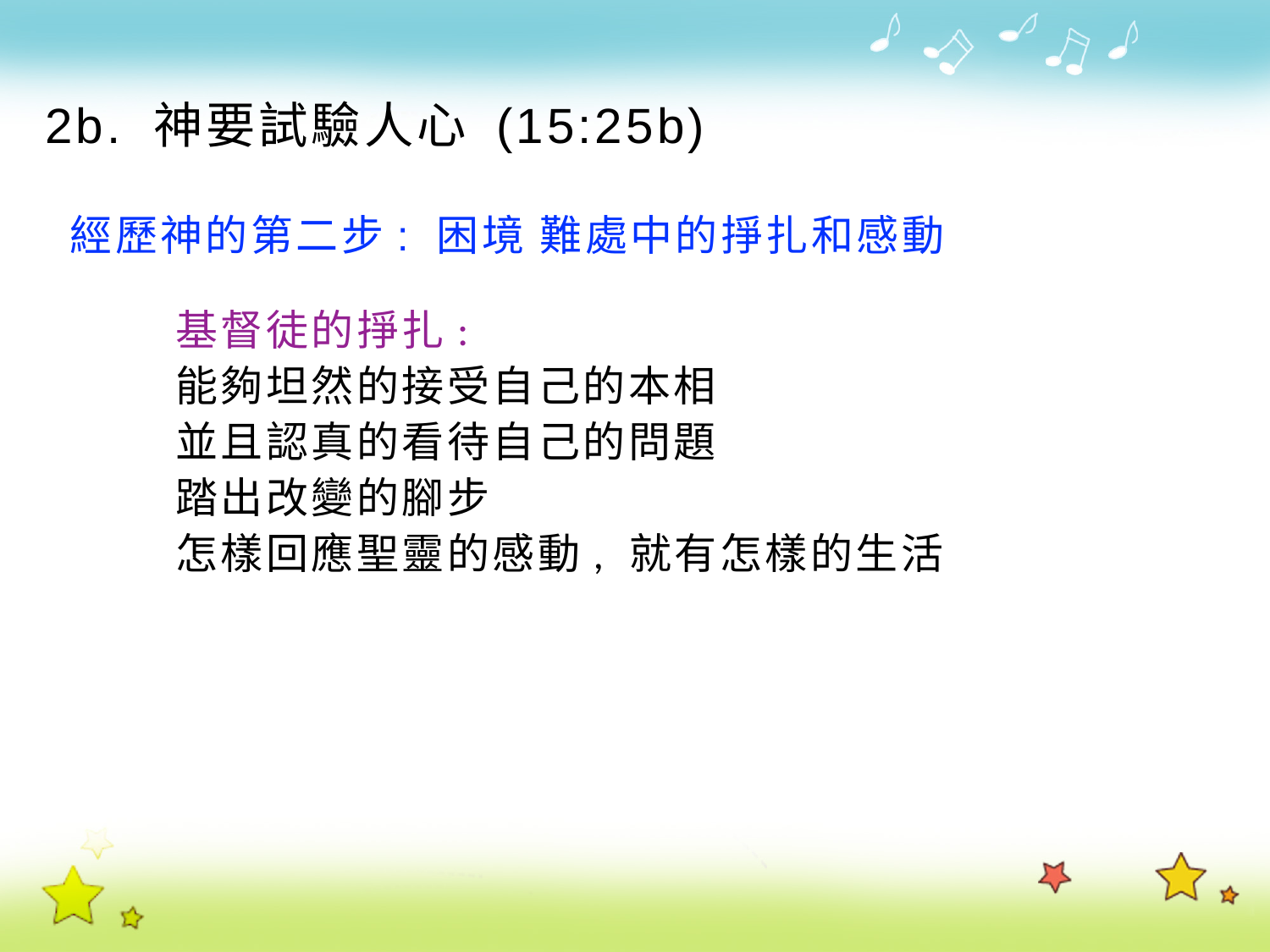

2b. 神要試驗人心 (15:25b)
經歷神的第二步: 困境 難處中的掙扎和感動

基督徒的掙扎:
能夠坦然的接受自己的本相
並且認真的看待自己的問題
踏出改變的腳步
怎樣回應聖靈的感動, 就有怎樣的生活
16